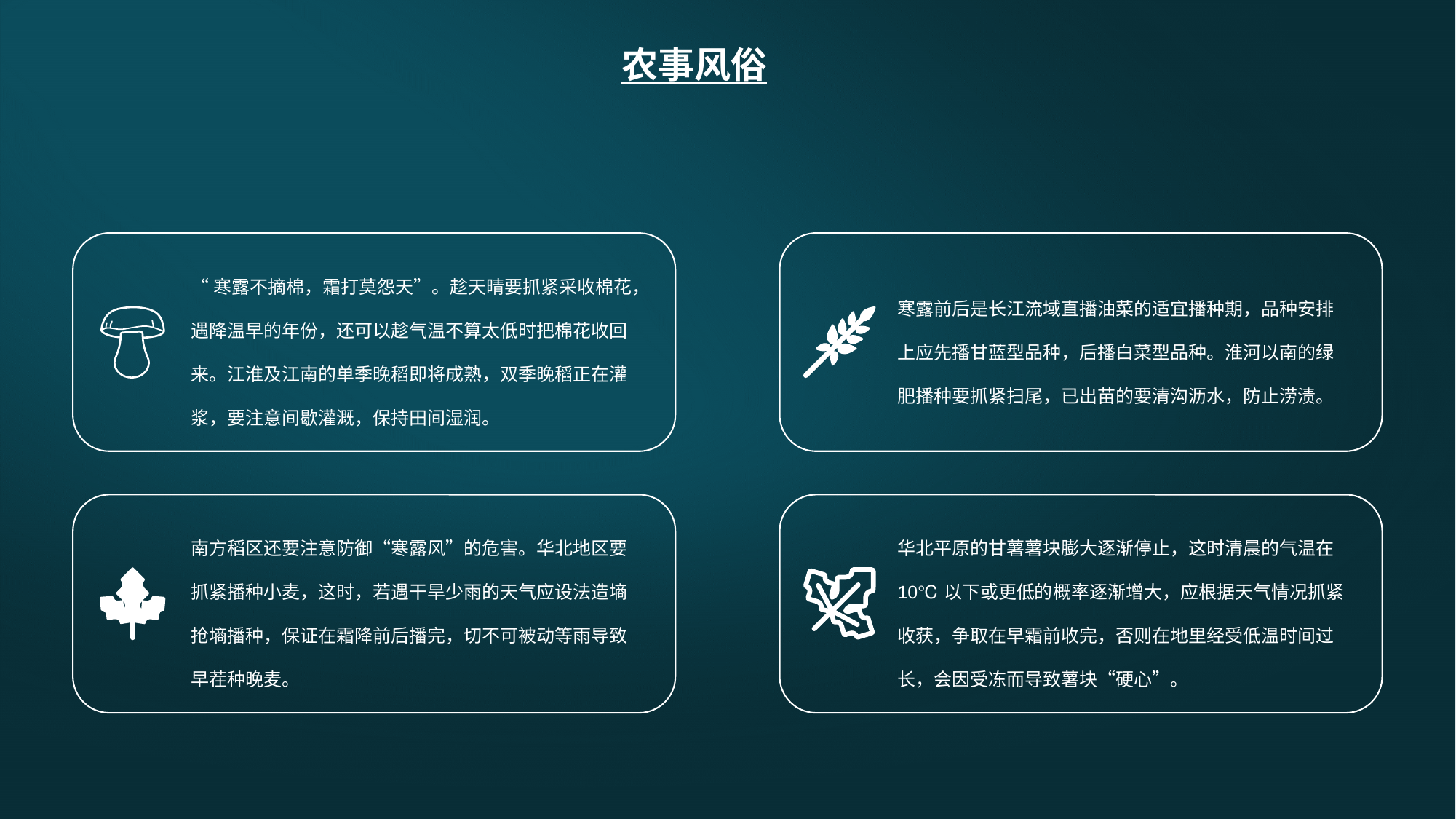

农事风俗

“寒露不摘棉，霜打莫怨天”。趁天晴要抓紧采收棉花，遇降温早的年份，还可以趁气温不算太低时把棉花收回来。江淮及江南的单季晚稻即将成熟，双季晚稻正在灌浆，要注意间歇灌溉，保持田间湿润。

寒露前后是长江流域直播油菜的适宜播种期，品种安排上应先播甘蓝型品种，后播白菜型品种。淮河以南的绿肥播种要抓紧扫尾，已出苗的要清沟沥水，防止涝渍。

南方稻区还要注意防御“寒露风”的危害。华北地区要抓紧播种小麦，这时，若遇干旱少雨的天气应设法造墒抢墒播种，保证在霜降前后播完，切不可被动等雨导致早茬种晚麦。

华北平原的甘薯薯块膨大逐渐停止，这时清晨的气温在10℃以下或更低的概率逐渐增大，应根据天气情况抓紧收获，争取在早霜前收完，否则在地里经受低温时间过长，会因受冻而导致薯块“硬心”。